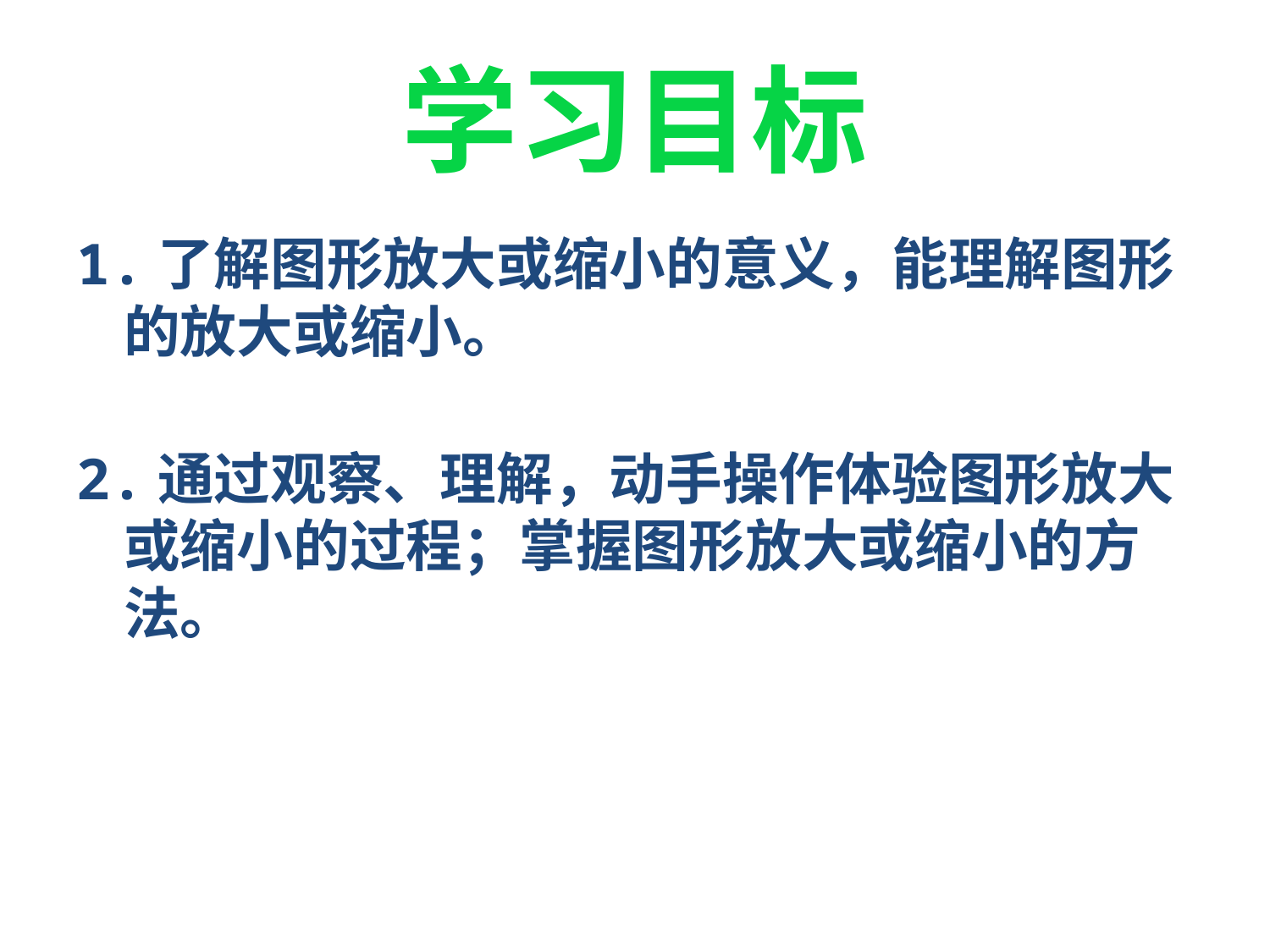

# 学习目标
1.了解图形放大或缩小的意义，能理解图形的放大或缩小。
2.通过观察、理解，动手操作体验图形放大或缩小的过程；掌握图形放大或缩小的方法。